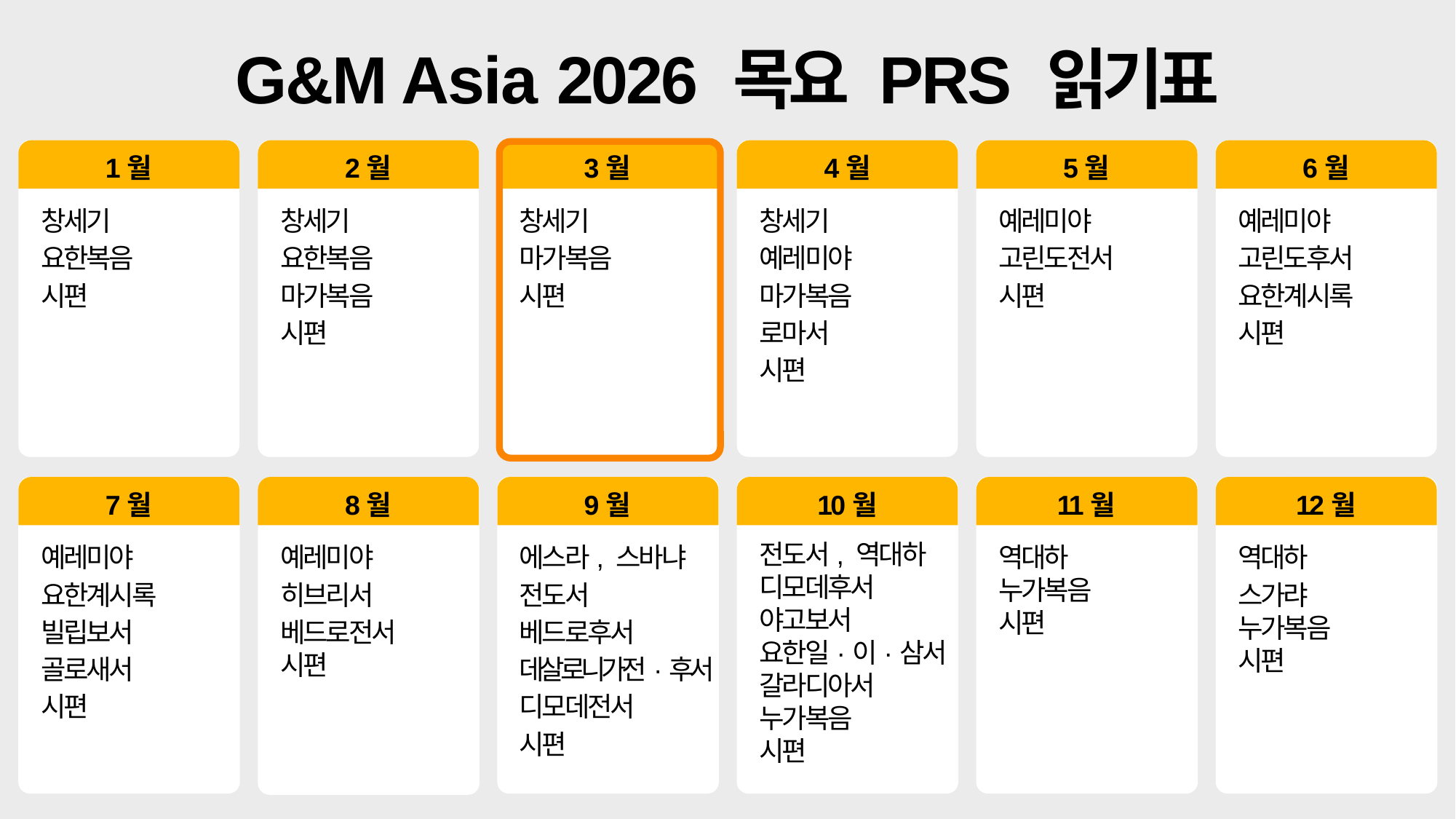

G&M Asia 2026 목요 PRS 읽기표

1월
2월
3월
4월
5월
6월
창세기
요한복음
시편
창세기
요한복음
마가복음
시편
창세기
마가복음
시편
창세기
예레미야
마가복음
로마서
시편
예레미야
고린도전서
시편
예레미야
고린도후서
요한계시록
시편

7월
8월
9월
10월
11월
12월
전도서, 역대하
디모데후서
야고보서
요한일·이·삼서
갈라디아서
누가복음
시편
예레미야
요한계시록
빌립보서
골로새서
시편
예레미야
히브리서
베드로전서
시편
에스라, 스바냐
전도서
베드로후서
데살로니가전·후서
디모데전서
시편
역대하
누가복음
시편
역대하
스가랴
누가복음
시편